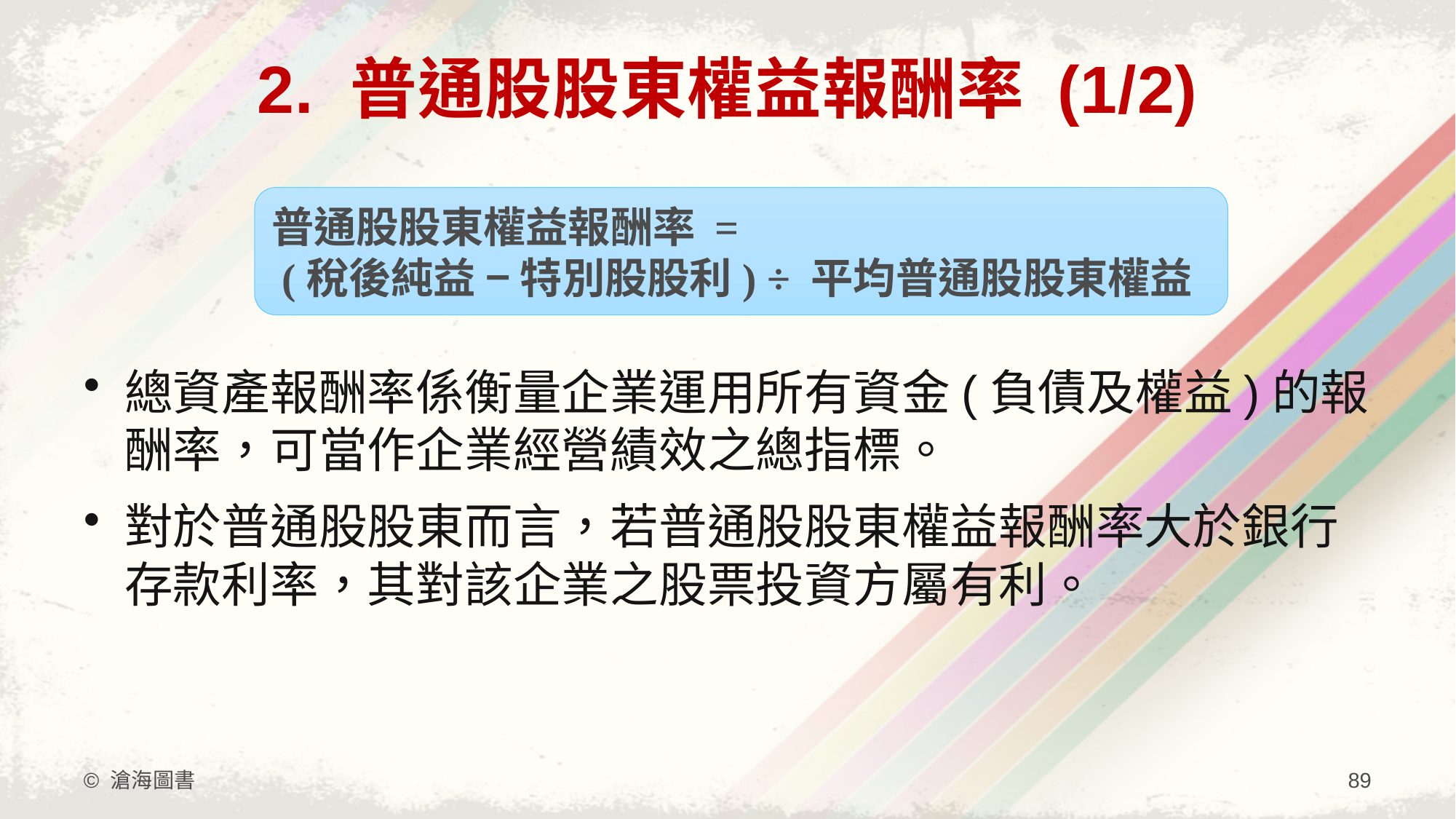

# 2. 普通股股東權益報酬率 (1/2)
普通股股東權益報酬率 =
 (稅後純益 − 特別股股利) ÷ 平均普通股股東權益
總資產報酬率係衡量企業運用所有資金(負債及權益)的報酬率，可當作企業經營績效之總指標。
對於普通股股東而言，若普通股股東權益報酬率大於銀行存款利率，其對該企業之股票投資方屬有利。

© 滄海圖書
89